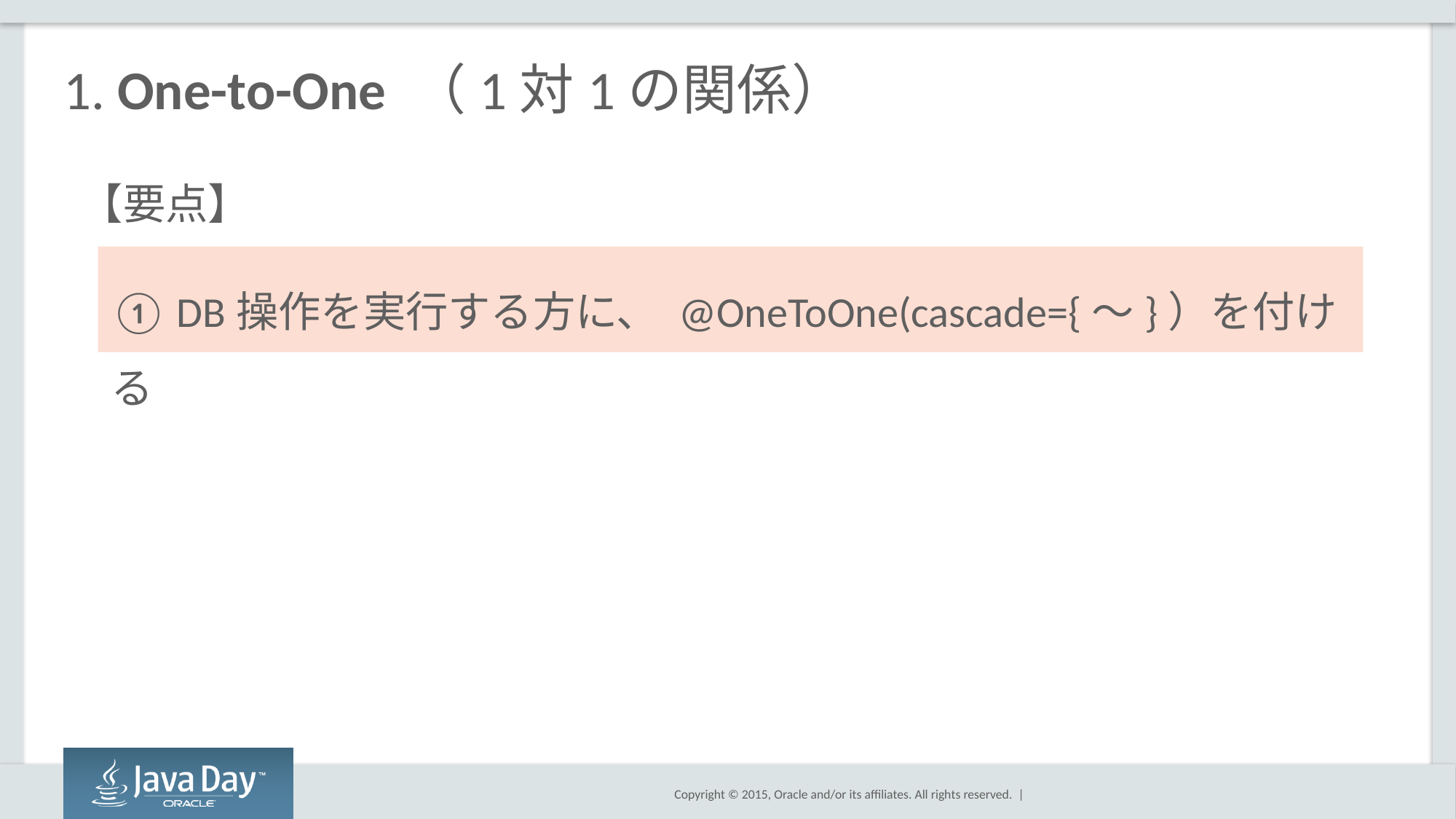

# 1. One-to-One （1対1の関係）
【要点】
① DB操作を実行する方に、 @OneToOne(cascade={～}）を付ける